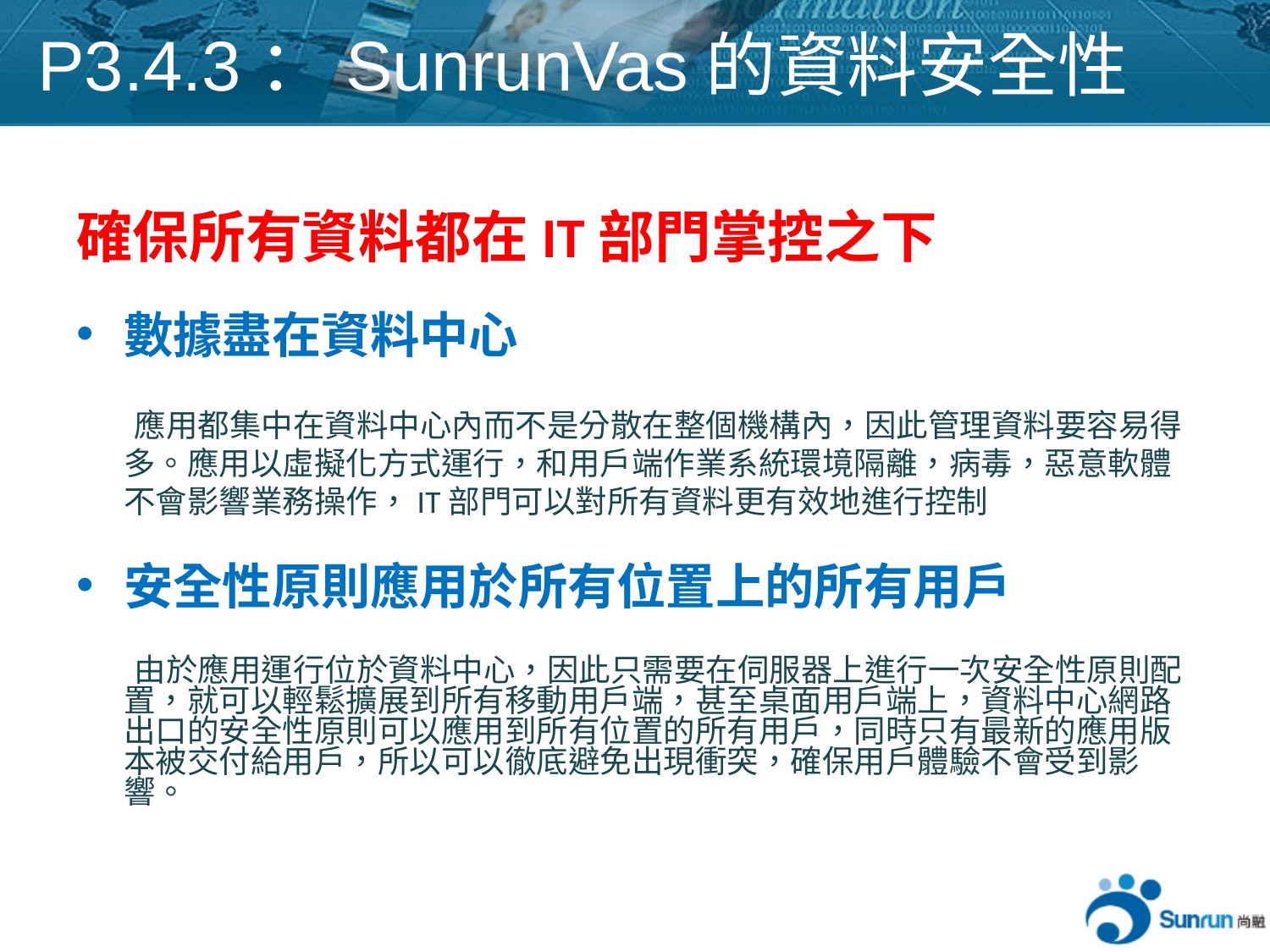

P3.4.3：SunrunVas的資料安全性

確保所有資料都在IT部門掌控之下

數據盡在資料中心

       應用都集中在資料中心內而不是分散在整個機構內，因此管理資料要容易得多。應用以虛擬化方式運行，和用戶端作業系統環境隔離，病毒，惡意軟體不會影響業務操作，IT部門可以對所有資料更有效地進行控制

安全性原則應用於所有位置上的所有用戶

       由於應用運行位於資料中心，因此只需要在伺服器上進行一次安全性原則配置，就可以輕鬆擴展到所有移動用戶端，甚至桌面用戶端上，資料中心網路出口的安全性原則可以應用到所有位置的所有用戶，同時只有最新的應用版本被交付給用戶，所以可以徹底避免出現衝突，確保用戶體驗不會受到影響。